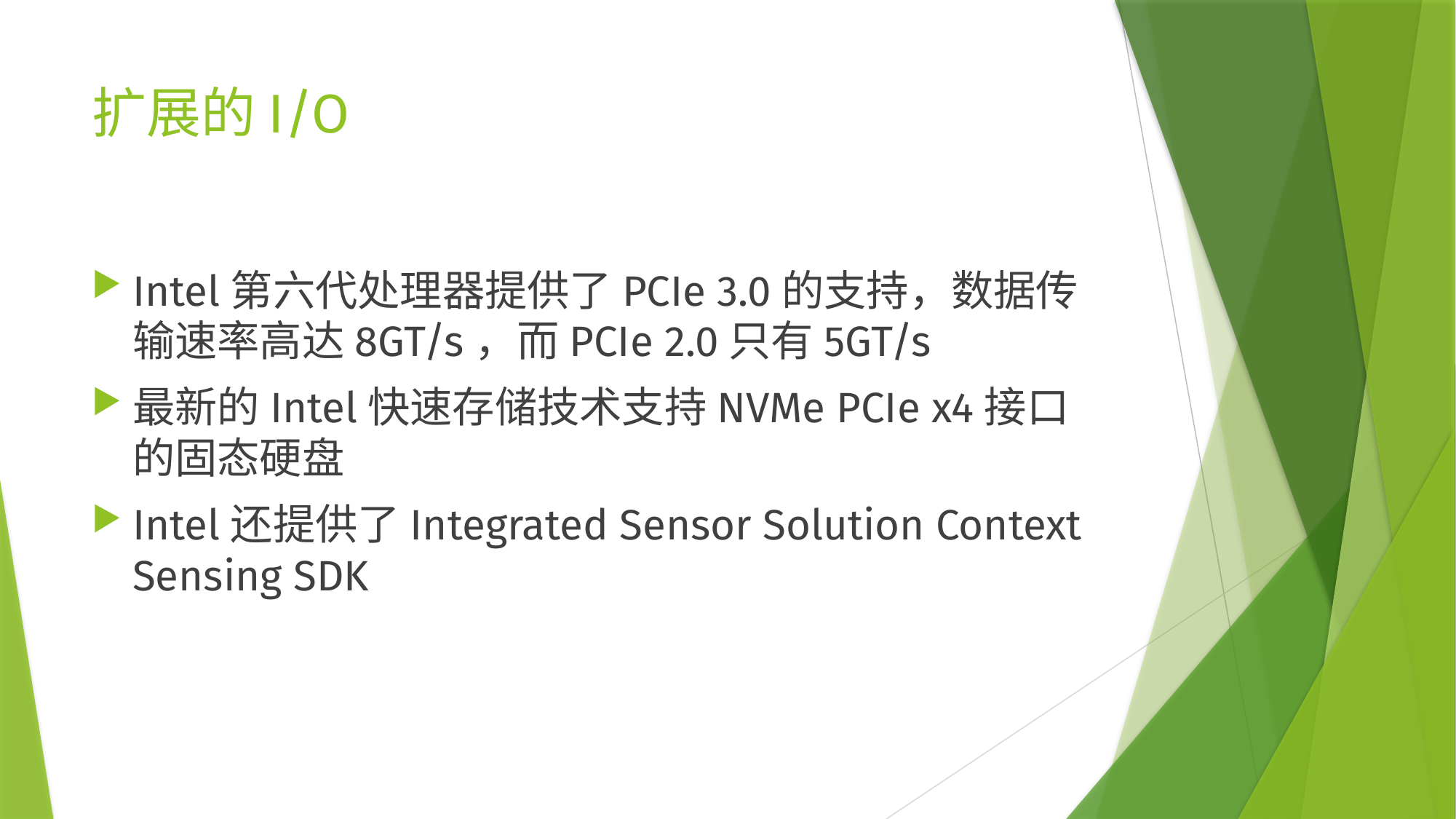

# 扩展的I/O
Intel第六代处理器提供了PCIe 3.0的支持，数据传输速率高达8GT/s，而PCIe 2.0只有5GT/s
最新的Intel快速存储技术支持NVMe PCIe x4接口的固态硬盘
Intel还提供了Integrated Sensor Solution Context Sensing SDK